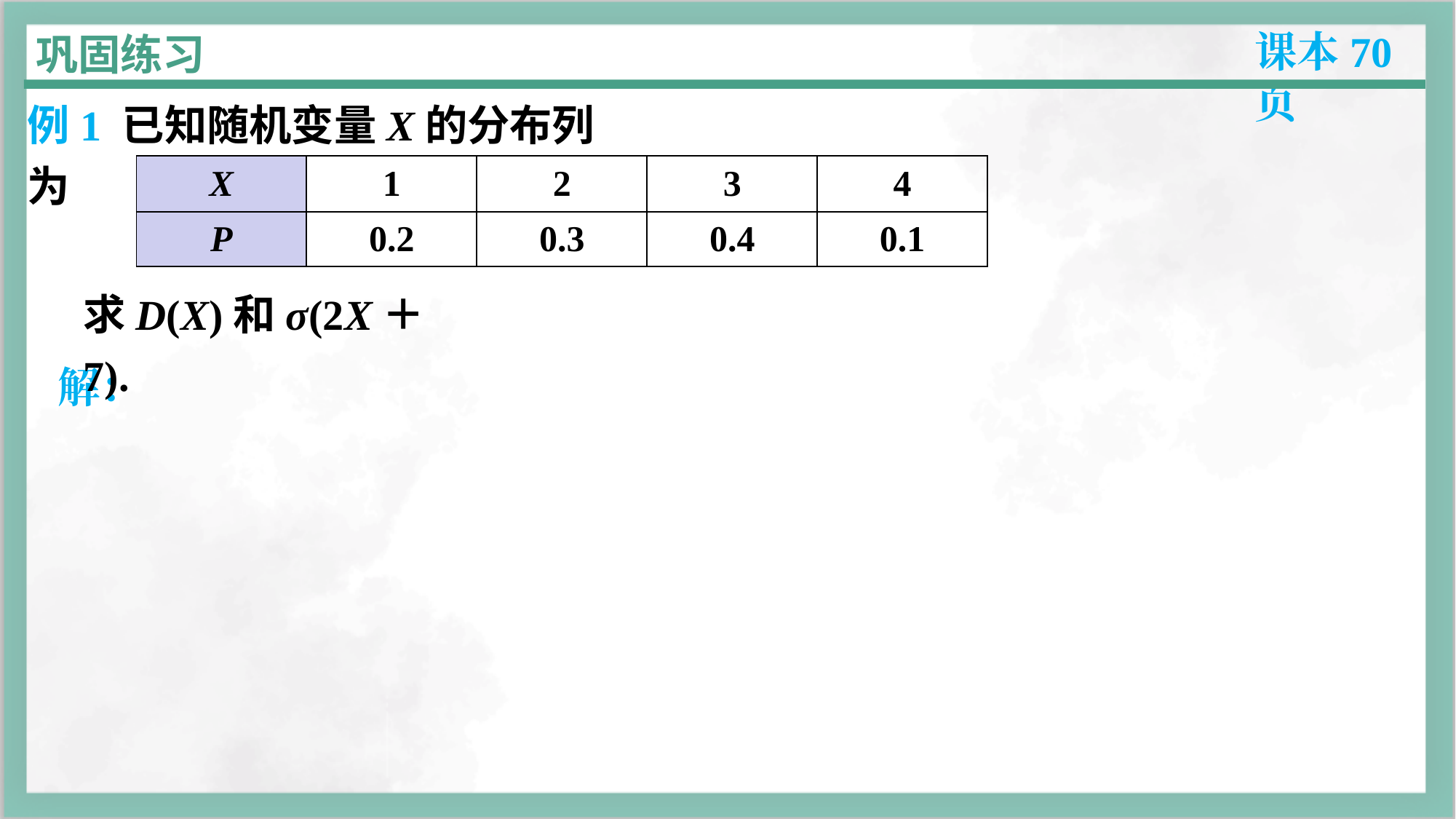

课本70页
巩固练习

例1 已知随机变量X的分布列为
| X | 1 | 2 | 3 | 4 |
| --- | --- | --- | --- | --- |
| P | 0.2 | 0.3 | 0.4 | 0.1 |
求D(X)和σ(2X＋7).
解：